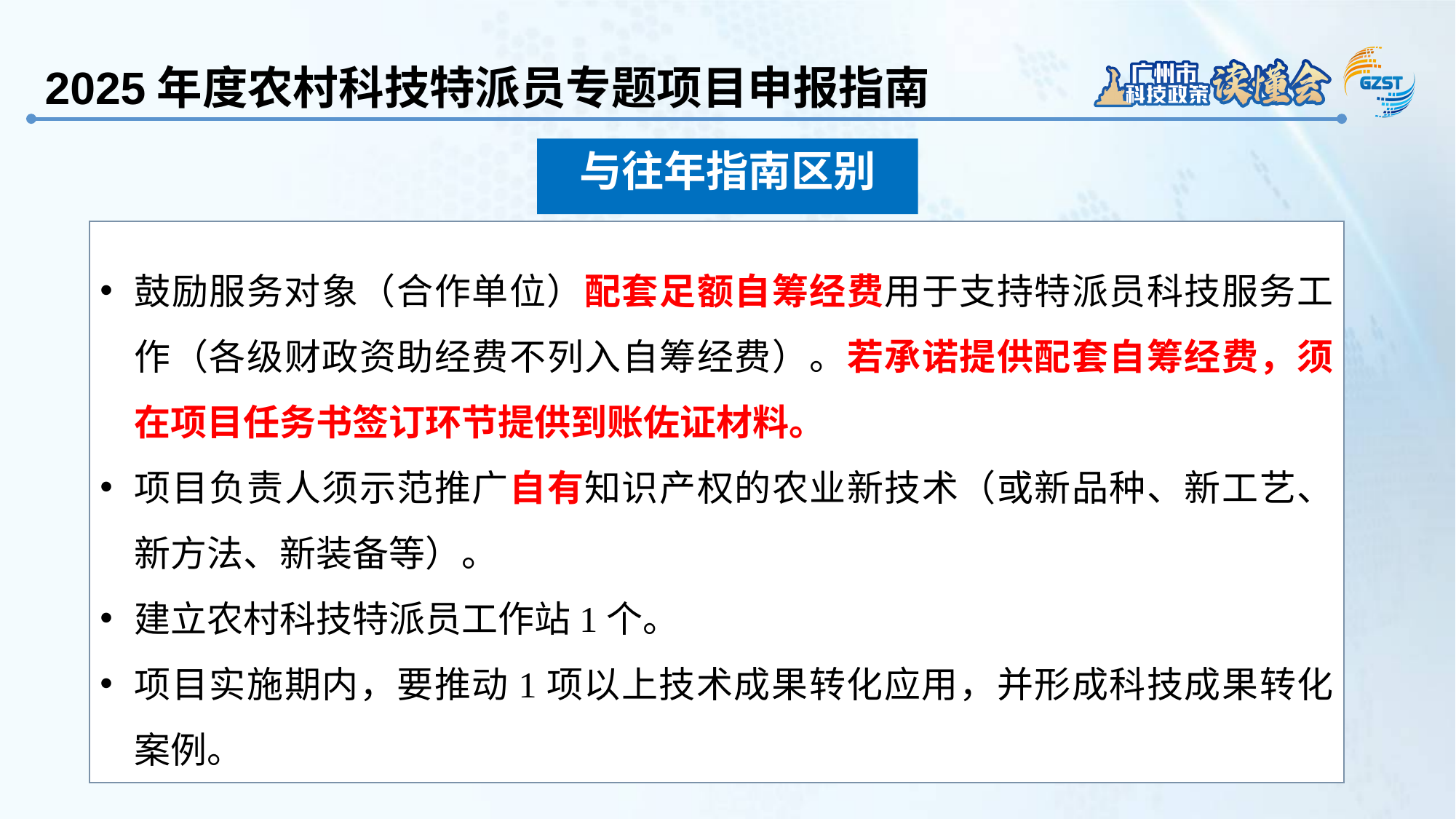

2025年度农村科技特派员专题项目申报指南
与往年指南区别

鼓励服务对象（合作单位）配套足额自筹经费用于支持特派员科技服务工作（各级财政资助经费不列入自筹经费）。若承诺提供配套自筹经费，须在项目任务书签订环节提供到账佐证材料。
项目负责人须示范推广自有知识产权的农业新技术（或新品种、新工艺、新方法、新装备等）。
建立农村科技特派员工作站1个。
项目实施期内，要推动1项以上技术成果转化应用，并形成科技成果转化案例。